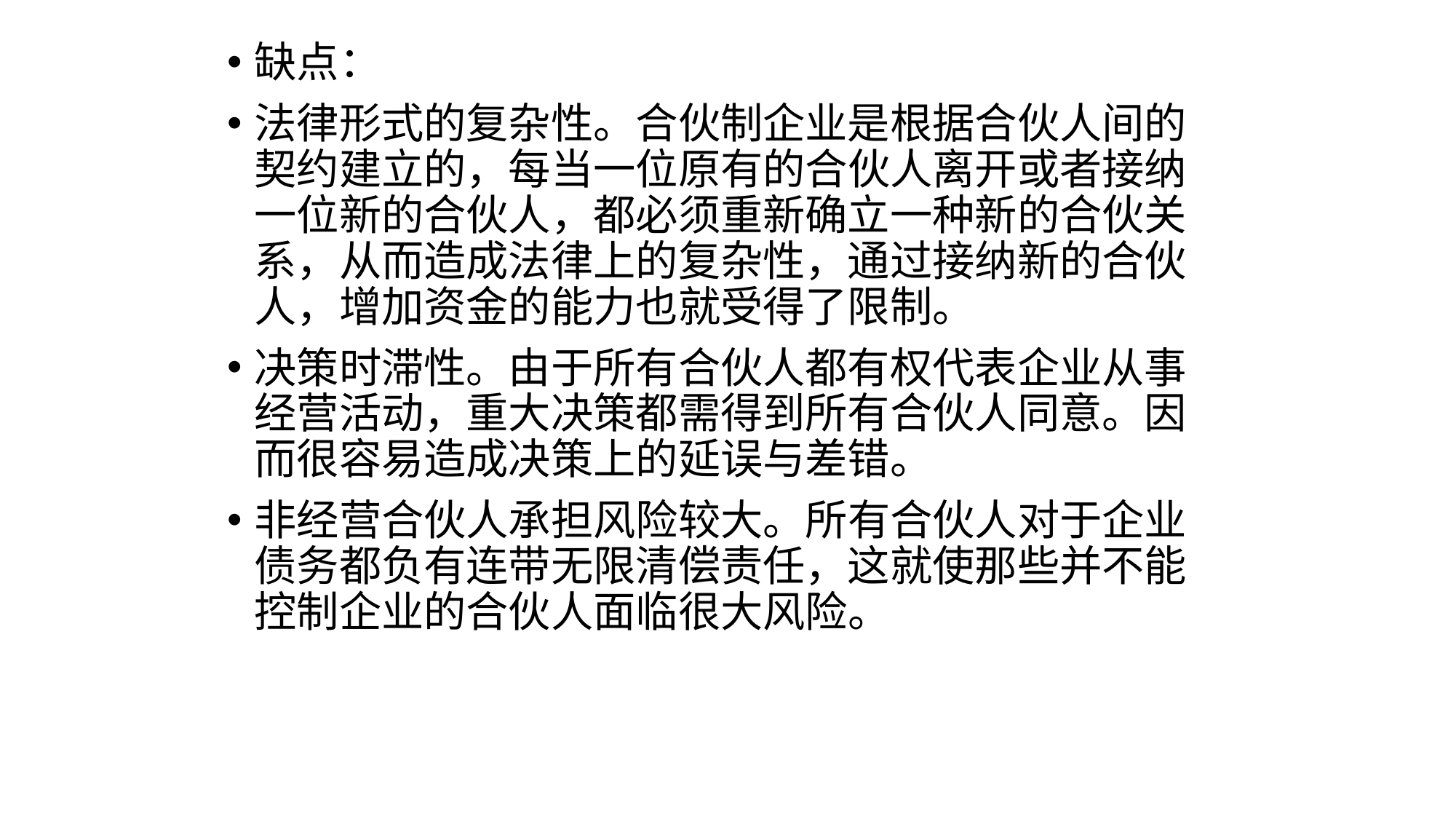

缺点：
法律形式的复杂性。合伙制企业是根据合伙人间的契约建立的，每当一位原有的合伙人离开或者接纳一位新的合伙人，都必须重新确立一种新的合伙关系，从而造成法律上的复杂性，通过接纳新的合伙人，增加资金的能力也就受得了限制。
决策时滞性。由于所有合伙人都有权代表企业从事经营活动，重大决策都需得到所有合伙人同意。因而很容易造成决策上的延误与差错。
非经营合伙人承担风险较大。所有合伙人对于企业债务都负有连带无限清偿责任，这就使那些并不能控制企业的合伙人面临很大风险。